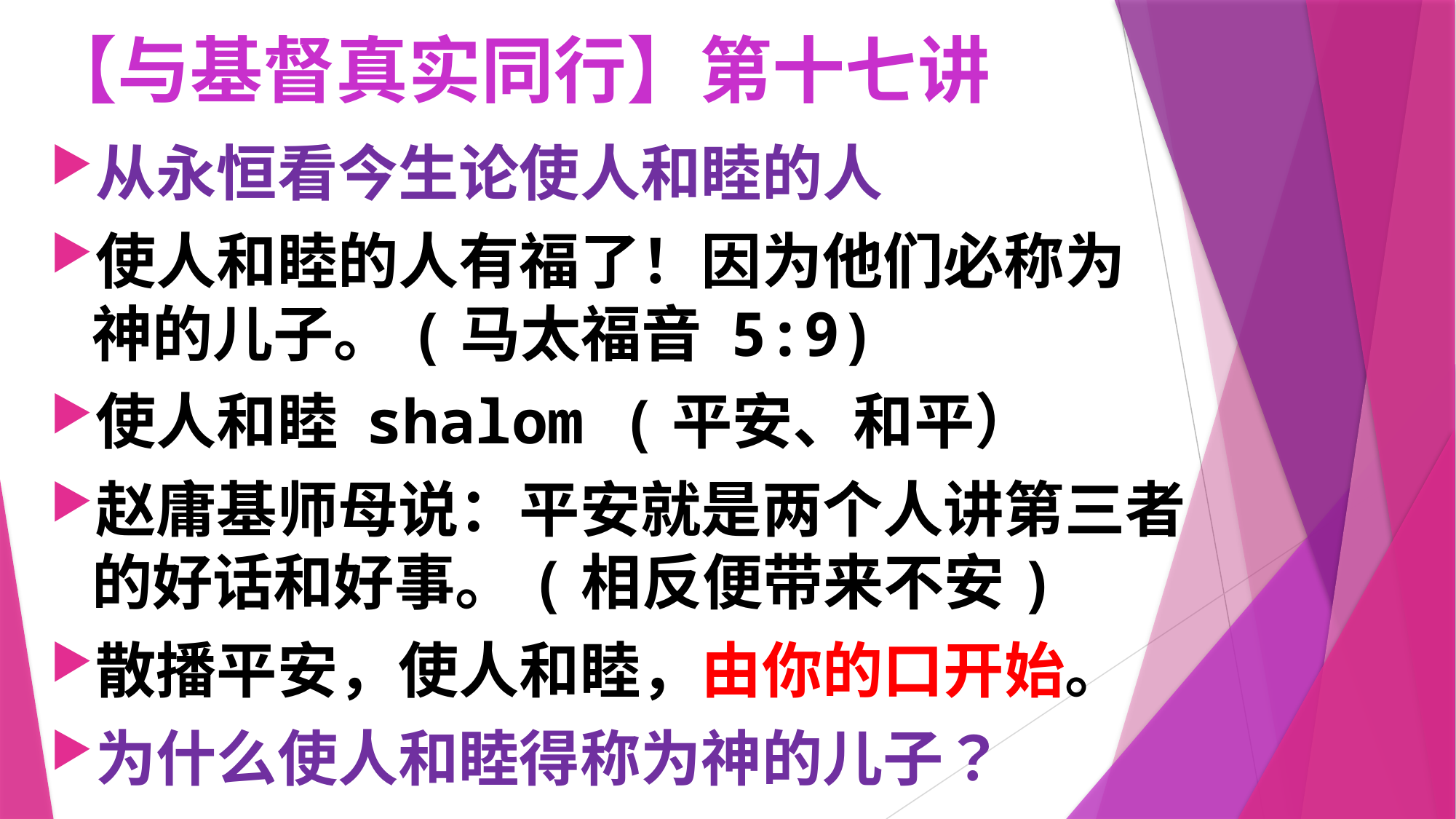

# 【与基督真实同行】第十七讲
从永恒看今生论使人和睦的人
使人和睦的人有福了！因为他们必称为　神的儿子。(马太福音 5:9)
使人和睦 shalom (平安、和平）
赵庸基师母说：平安就是两个人讲第三者的好话和好事。(相反便带来不安)
散播平安，使人和睦，由你的口开始。
为什么使人和睦得称为神的儿子？